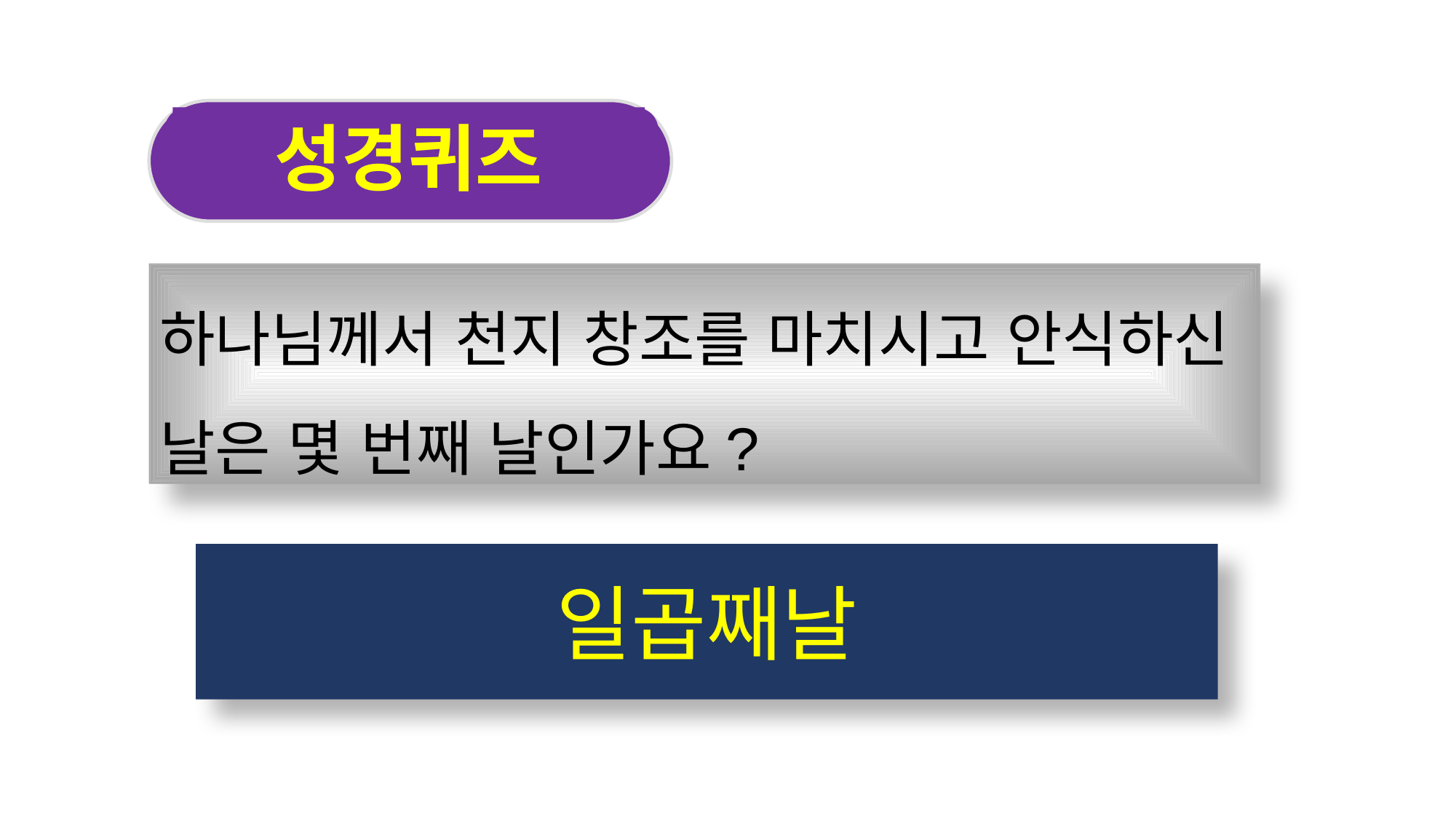

성경퀴즈
하나님께서 천지 창조를 마치시고 안식하신 날은 몇 번째 날인가요?
일곱째날